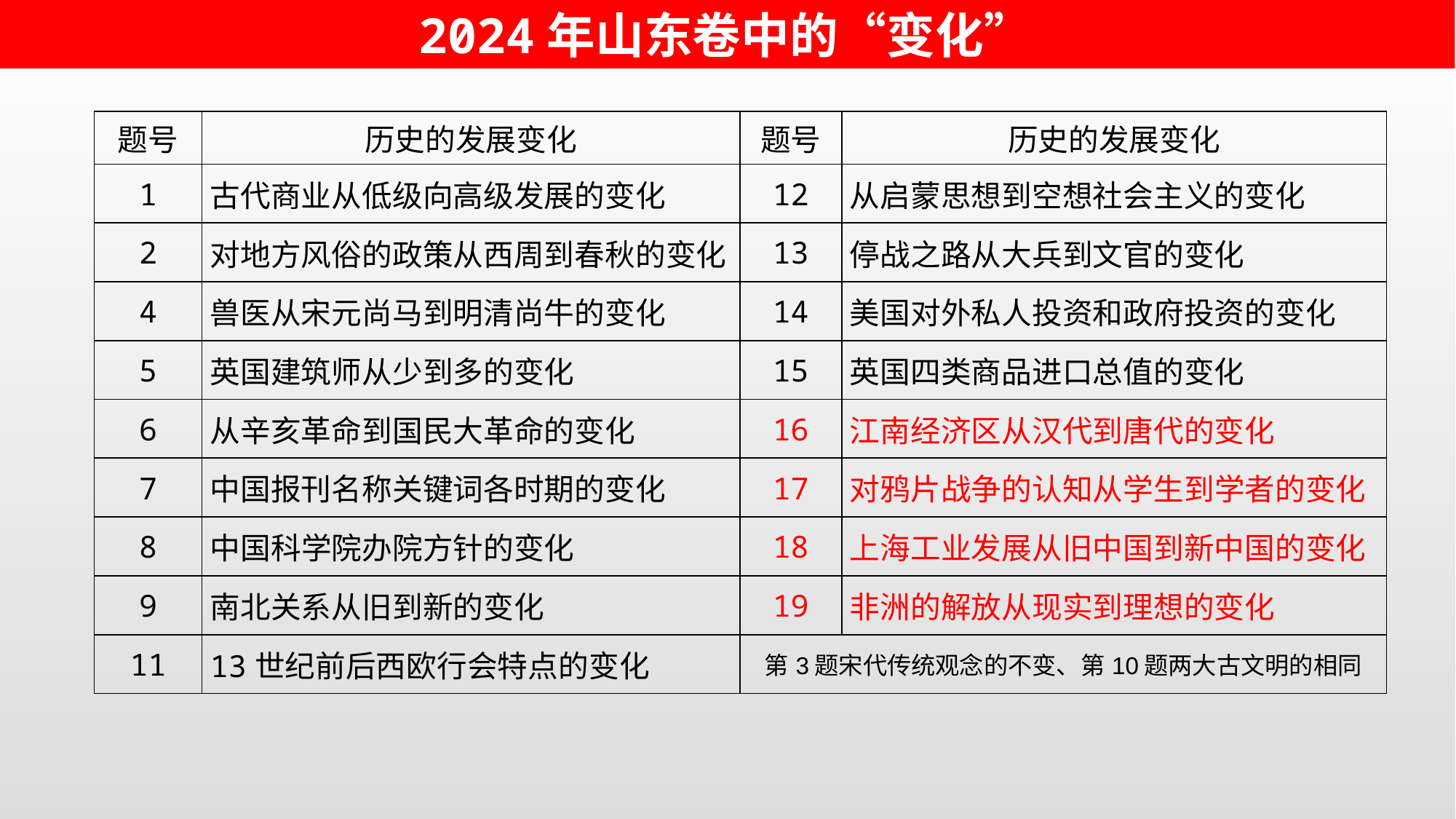

2024年山东卷中的“变化”
| 题号 | 历史的发展变化 | 题号 | 历史的发展变化 |
| --- | --- | --- | --- |
| 1 | 古代商业从低级向高级发展的变化 | 12 | 从启蒙思想到空想社会主义的变化 |
| 2 | 对地方风俗的政策从西周到春秋的变化 | 13 | 停战之路从大兵到文官的变化 |
| 4 | 兽医从宋元尚马到明清尚牛的变化 | 14 | 美国对外私人投资和政府投资的变化 |
| 5 | 英国建筑师从少到多的变化 | 15 | 英国四类商品进口总值的变化 |
| 6 | 从辛亥革命到国民大革命的变化 | 16 | 江南经济区从汉代到唐代的变化 |
| 7 | 中国报刊名称关键词各时期的变化 | 17 | 对鸦片战争的认知从学生到学者的变化 |
| 8 | 中国科学院办院方针的变化 | 18 | 上海工业发展从旧中国到新中国的变化 |
| 9 | 南北关系从旧到新的变化 | 19 | 非洲的解放从现实到理想的变化 |
| 11 | 13世纪前后西欧行会特点的变化 | 第3题宋代传统观念的不变、第10题两大古文明的相同 |  |